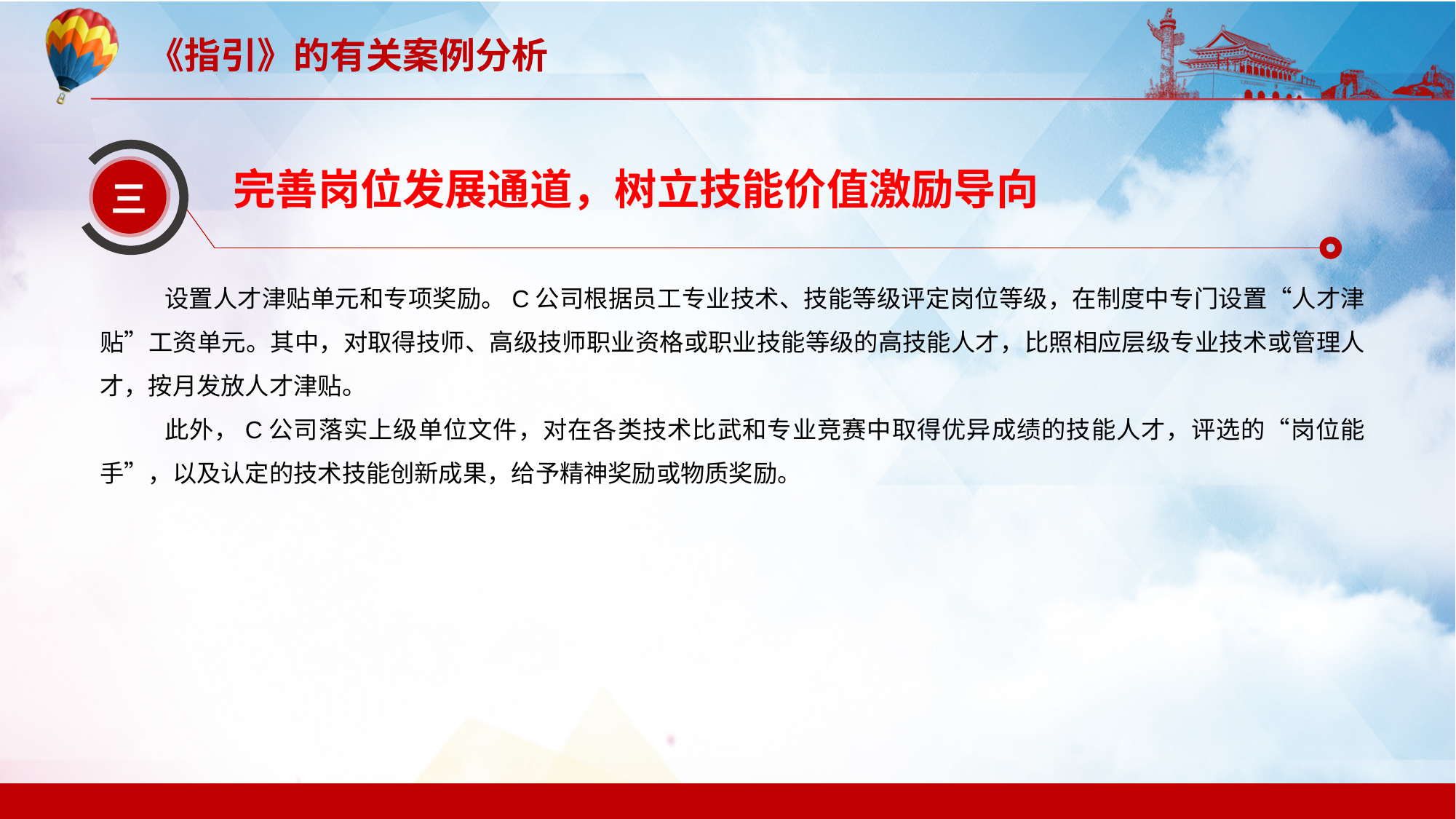

完善岗位发展通道，树立技能价值激励导向

三

设置人才津贴单元和专项奖励。C公司根据员工专业技术、技能等级评定岗位等级，在制度中专门设置“人才津贴”工资单元。其中，对取得技师、高级技师职业资格或职业技能等级的高技能人才，比照相应层级专业技术或管理人才，按月发放人才津贴。
此外，C公司落实上级单位文件，对在各类技术比武和专业竞赛中取得优异成绩的技能人才，评选的“岗位能手”，以及认定的技术技能创新成果，给予精神奖励或物质奖励。